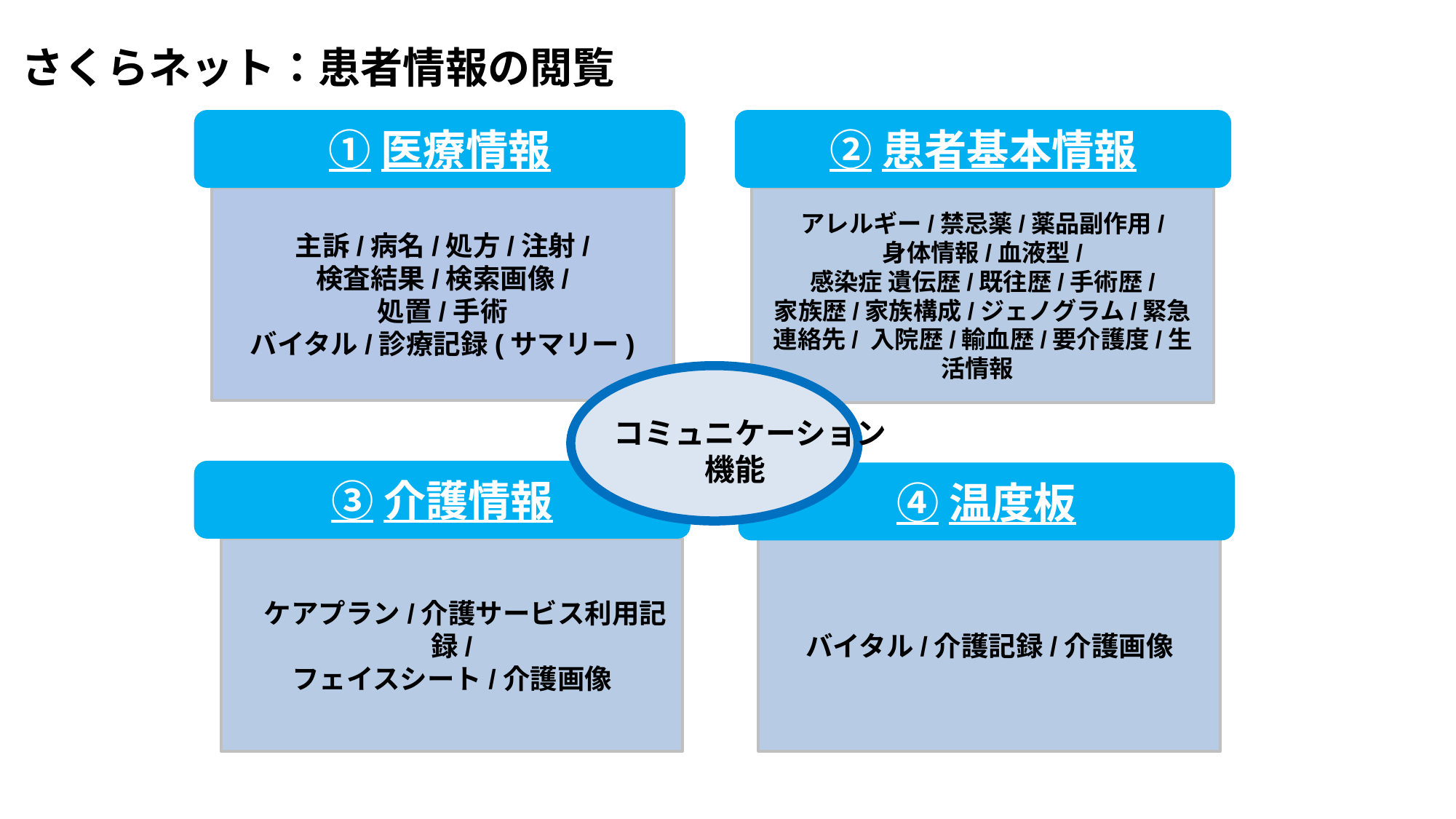

# さくらネット：患者情報の閲覧
①医療情報
②患者基本情報

主訴/病名/処方/注射/
検査結果/検索画像/
処置/手術
バイタル/診療記録(サマリー)

アレルギー/禁忌薬/薬品副作用/
身体情報/血液型/
感染症 遺伝歴/既往歴/手術歴/
家族歴/家族構成/ジェノグラム/緊急連絡先/ 入院歴/輸血歴/要介護度/生活情報
③介護情報
④温度板
　ケアプラン/介護サービス利用記録/
フェイスシート/介護画像
バイタル/介護記録/介護画像

コミュニケーション
　　　機能